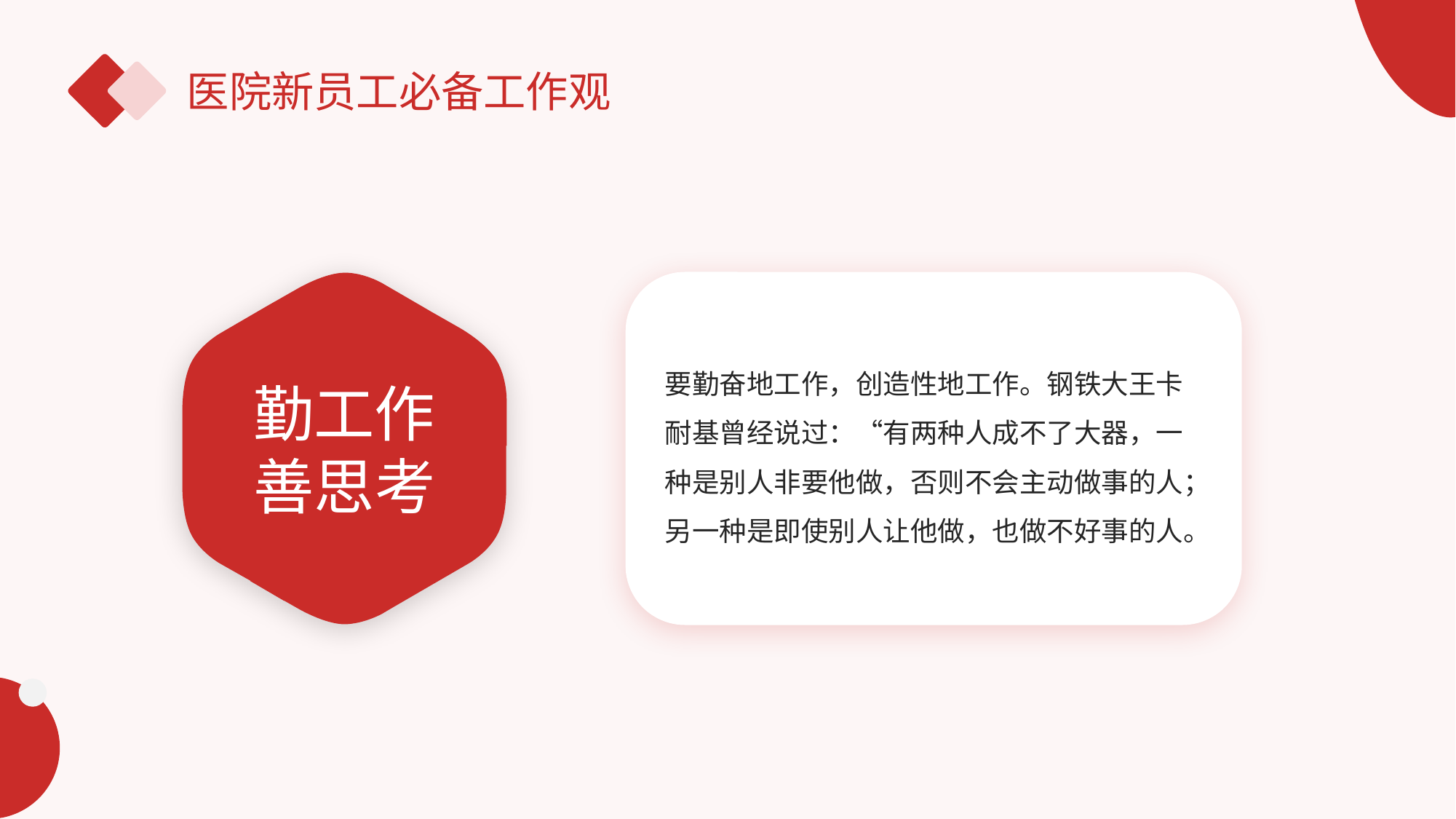

医院新员工必备工作观

勤工作
善思考
要勤奋地工作，创造性地工作。钢铁大王卡耐基曾经说过：“有两种人成不了大器，一种是别人非要他做，否则不会主动做事的人；另一种是即使别人让他做，也做不好事的人。